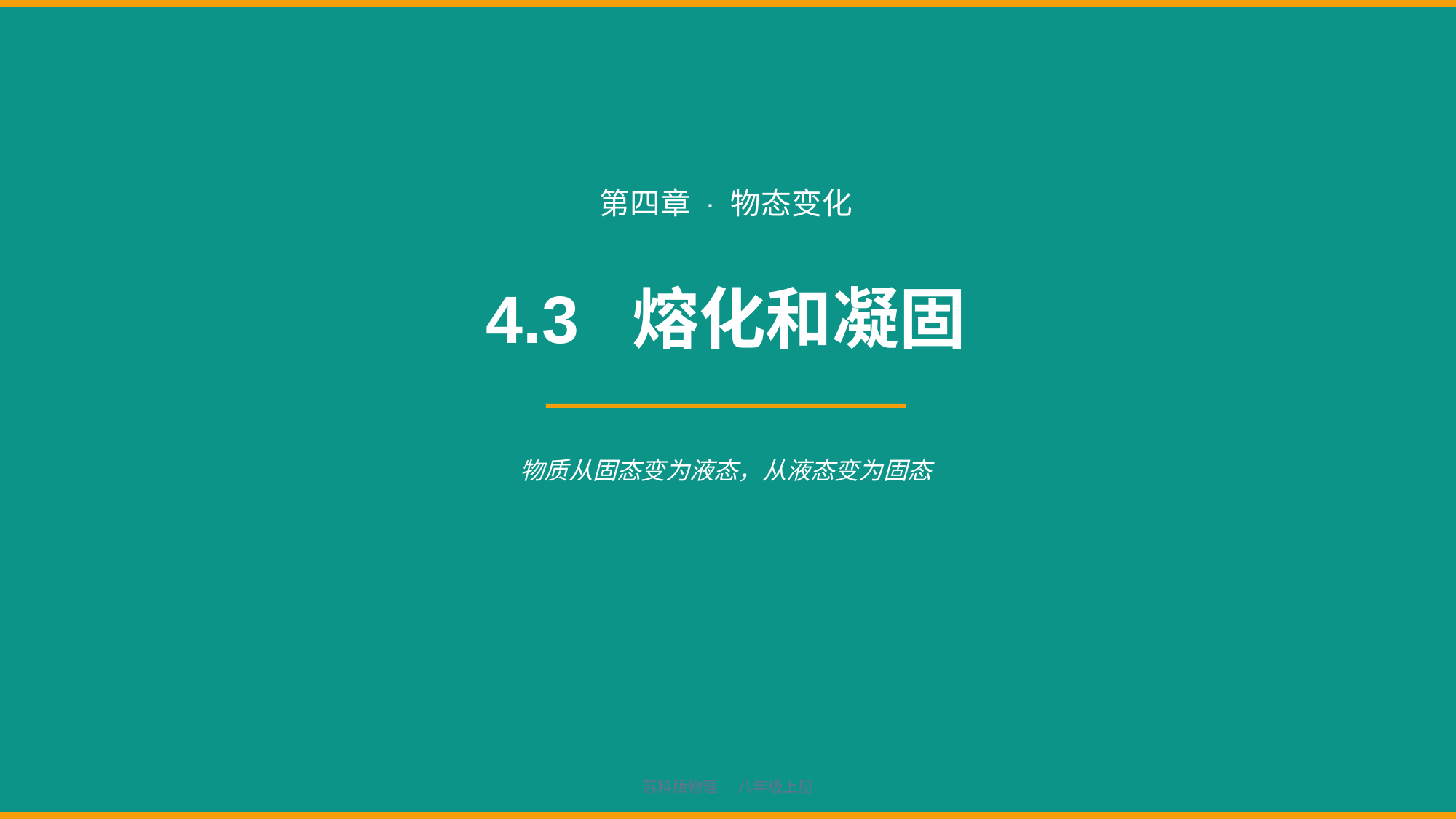

第四章 · 物态变化
4.3  熔化和凝固

物质从固态变为液态，从液态变为固态
苏科版物理 · 八年级上册